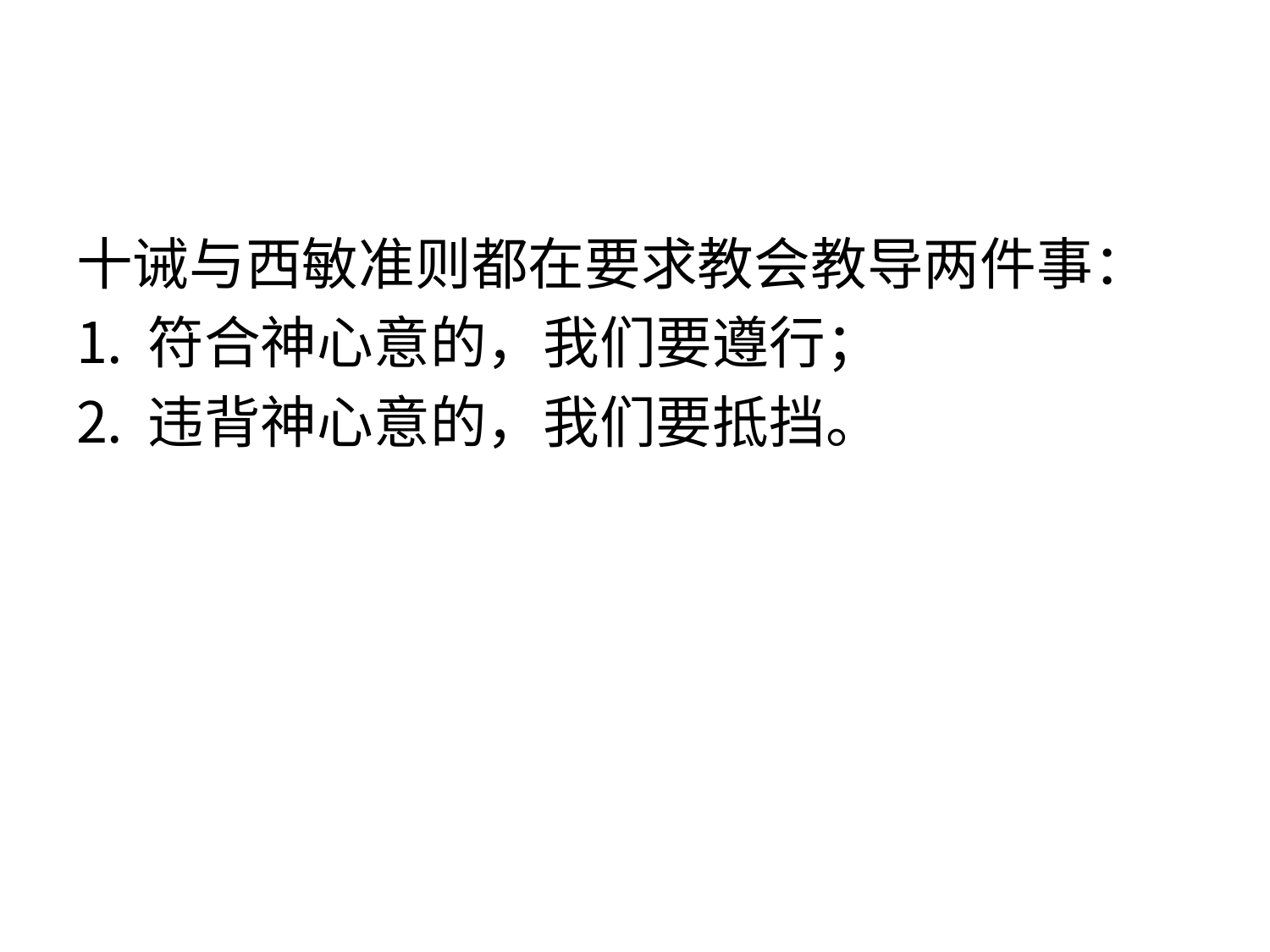

#
十诫与西敏准则都在要求教会教导两件事：
符合神心意的，我们要遵行；
违背神心意的，我们要抵挡。